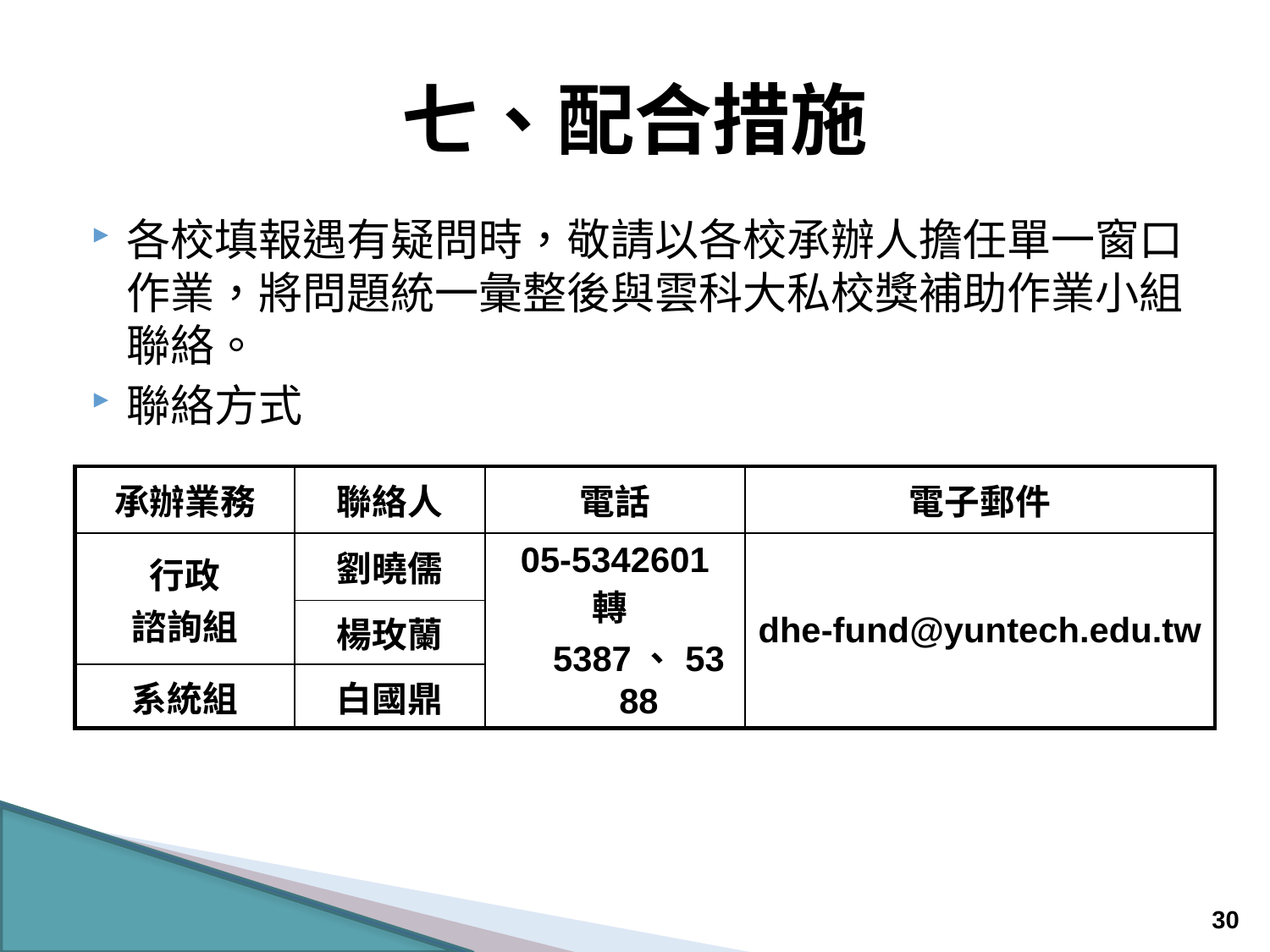

# 七、配合措施
各校填報遇有疑問時，敬請以各校承辦人擔任單一窗口作業，將問題統一彙整後與雲科大私校獎補助作業小組聯絡。
聯絡方式
| 承辦業務 | 聯絡人 | 電話 | 電子郵件 |
| --- | --- | --- | --- |
| 行政 諮詢組 | 劉曉儒 | 05-5342601 轉5387、5388 | dhe-fund@yuntech.edu.tw |
|  | 楊玫蘭 |  |  |
| 系統組 | 白國鼎 |  |  |
30